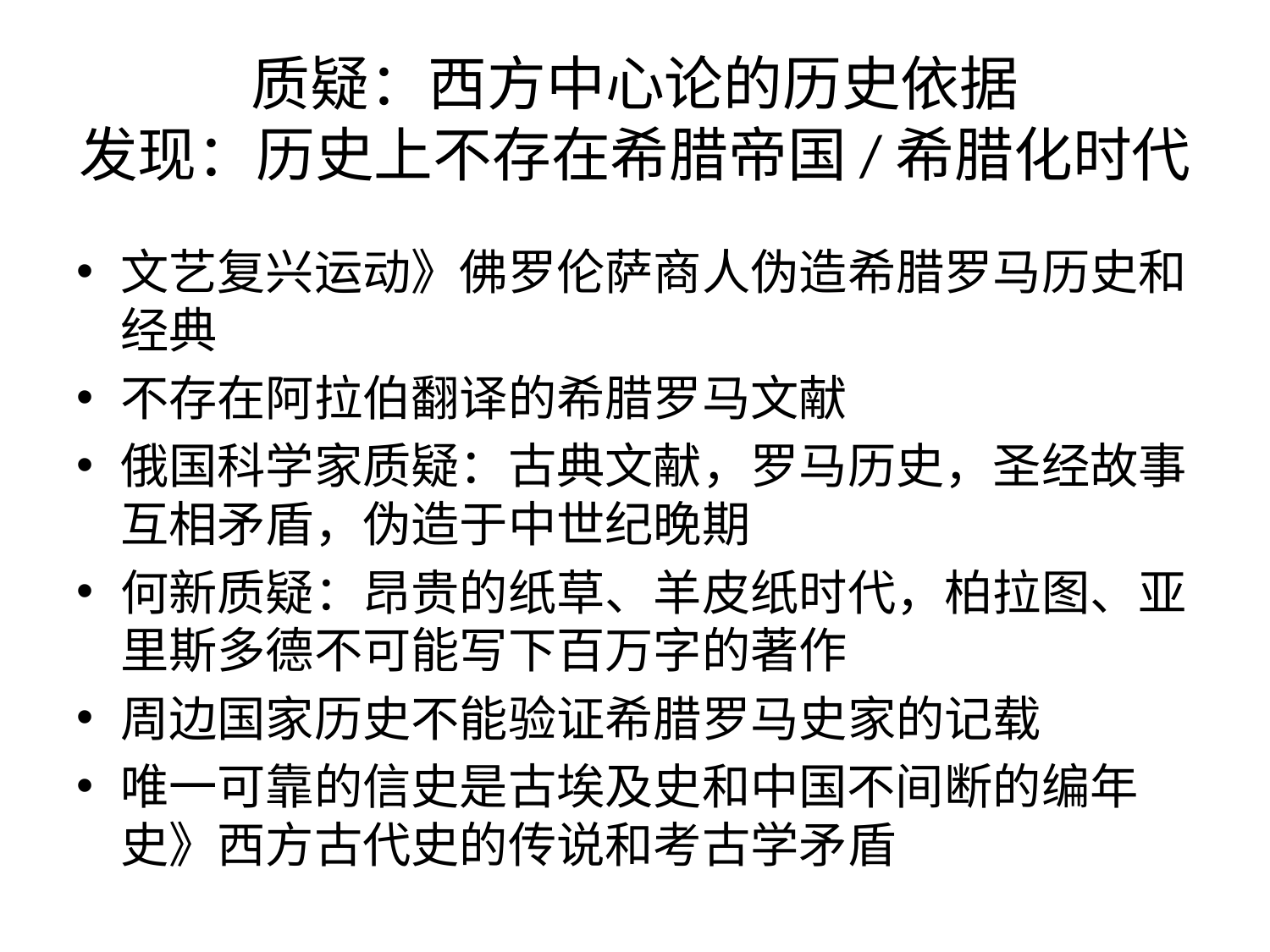

# 质疑：西方中心论的历史依据 发现：历史上不存在希腊帝国/希腊化时代
文艺复兴运动》佛罗伦萨商人伪造希腊罗马历史和经典
不存在阿拉伯翻译的希腊罗马文献
俄国科学家质疑：古典文献，罗马历史，圣经故事互相矛盾，伪造于中世纪晚期
何新质疑：昂贵的纸草、羊皮纸时代，柏拉图、亚里斯多德不可能写下百万字的著作
周边国家历史不能验证希腊罗马史家的记载
唯一可靠的信史是古埃及史和中国不间断的编年史》西方古代史的传说和考古学矛盾